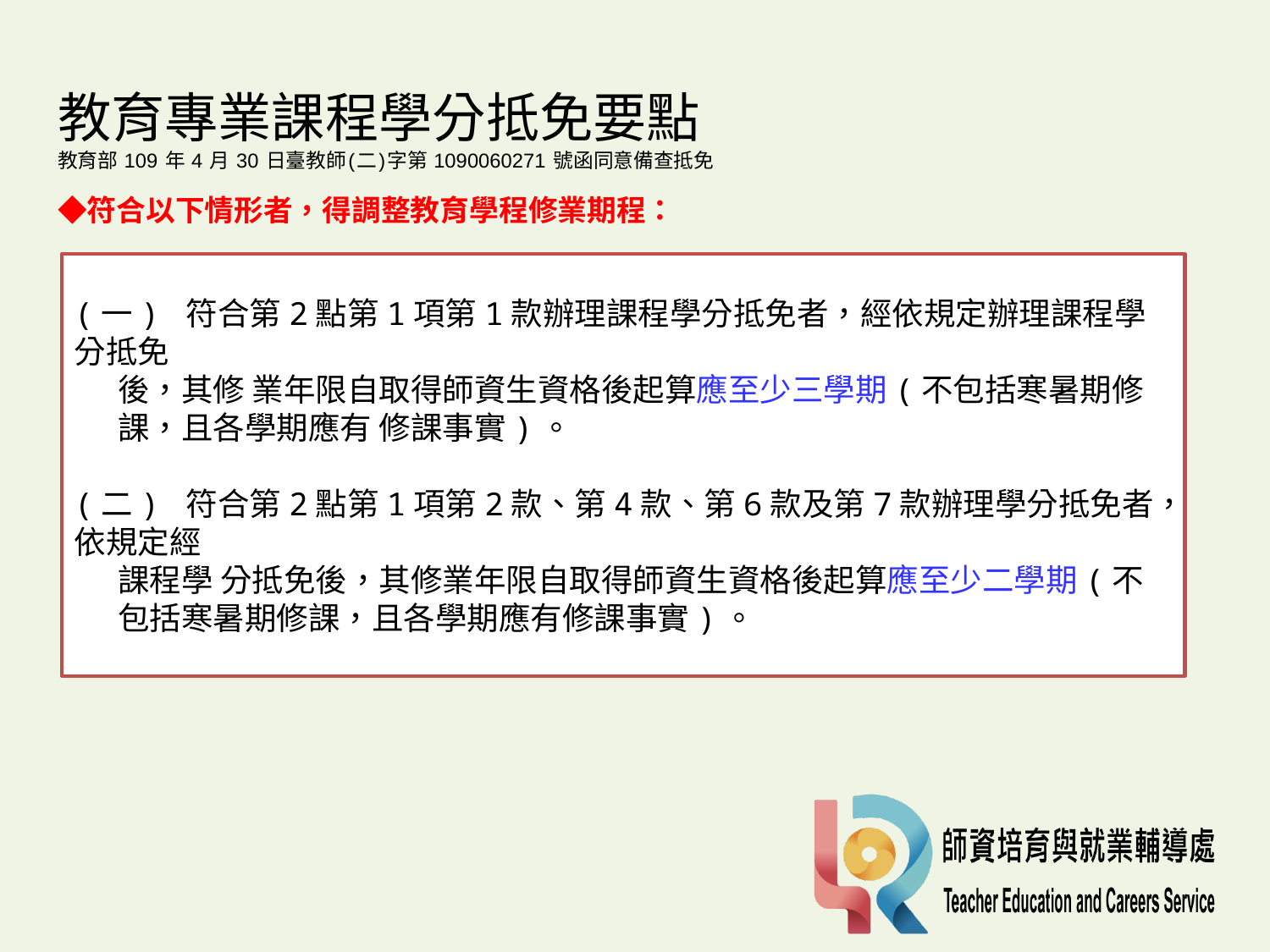

教育專業課程學分抵免要點
教育部 109 年 4 月 30 日臺教師(二)字第 1090060271 號函同意備查抵免
◆符合以下情形者，得調整教育學程修業期程：
(一) 符合第2點第1項第1款辦理課程學分抵免者，經依規定辦理課程學分抵免
     後，其修 業年限自取得師資生資格後起算應至少三學期(不包括寒暑期修
     課，且各學期應有 修課事實)。

(二) 符合第2點第1項第2款、第4款、第6款及第7款辦理學分抵免者，依規定經
     課程學 分抵免後，其修業年限自取得師資生資格後起算應至少二學期(不
     包括寒暑期修課，且各學期應有修課事實)。